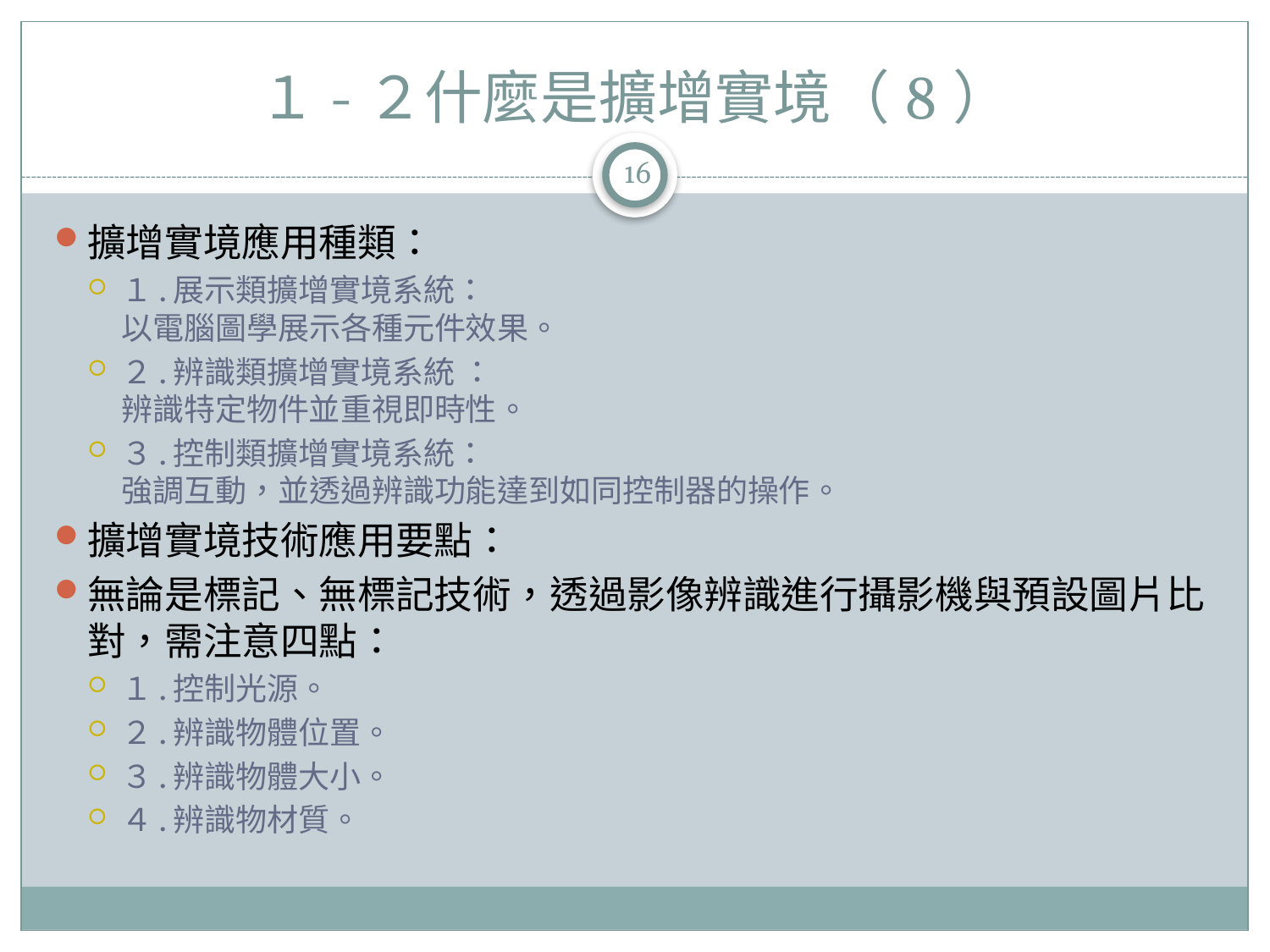

# １-２什麼是擴增實境（8）
16
擴增實境應用種類：
１.展示類擴增實境系統：
以電腦圖學展示各種元件效果。
２.辨識類擴增實境系統 ：
辨識特定物件並重視即時性。
３.控制類擴增實境系統：
強調互動，並透過辨識功能達到如同控制器的操作。
擴增實境技術應用要點：
無論是標記、無標記技術，透過影像辨識進行攝影機與預設圖片比對，需注意四點：
１.控制光源。
２.辨識物體位置。
３.辨識物體大小。
４.辨識物材質。